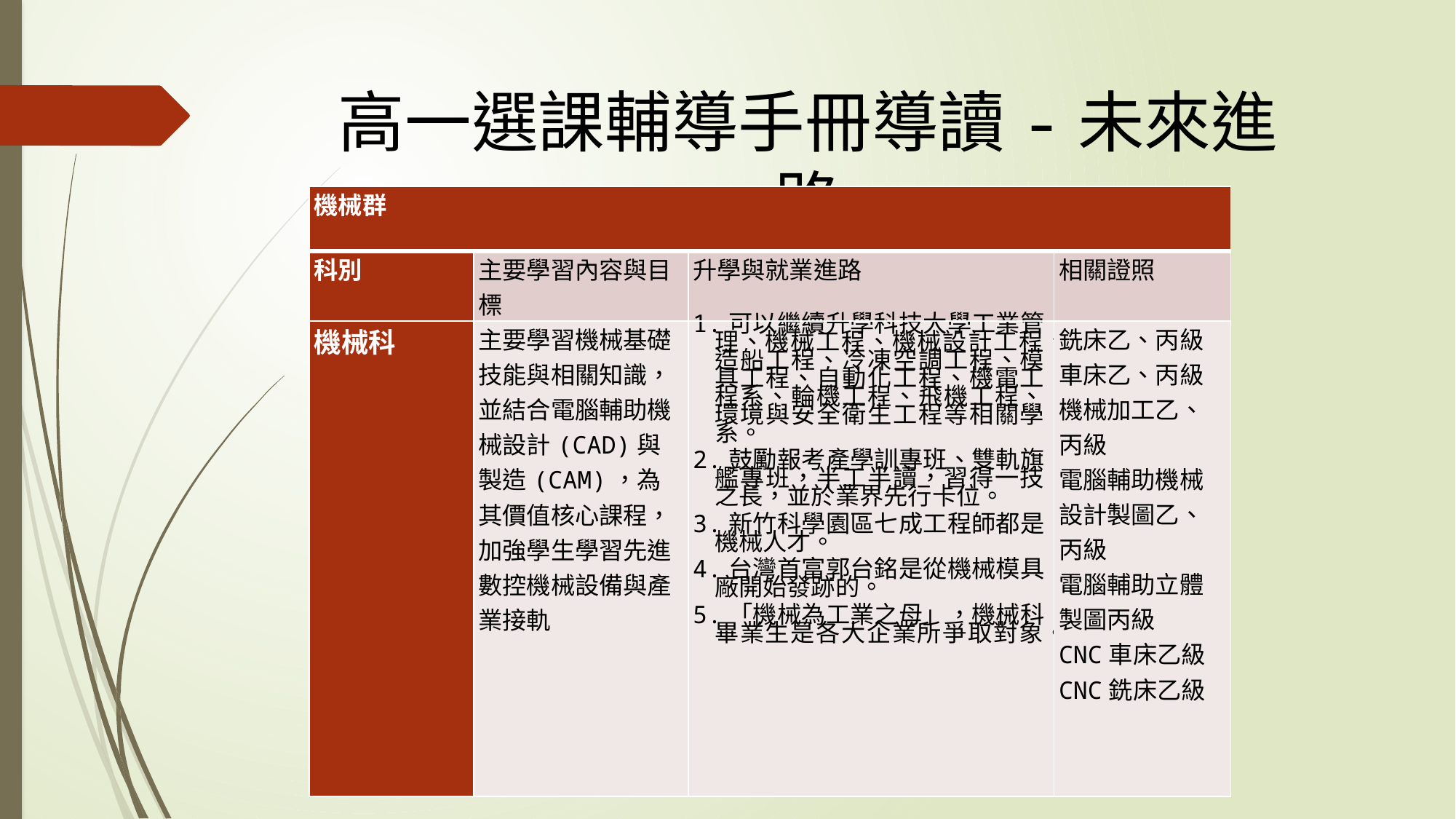

# 高一選課輔導手冊導讀-未來進路
| 機械群 |  |  |  |
| --- | --- | --- | --- |
| 科別 | 主要學習內容與目標 | 升學與就業進路 | 相關證照 |
| 機械科 | 主要學習機械基礎技能與相關知識，並結合電腦輔助機械設計(CAD)與製造(CAM)，為其價值核心課程，加強學生學習先進數控機械設備與產業接軌 | 1.可以繼續升學科技大學工業管理、機械工程、機械設計工程、造船工程、冷凍空調工程、模具工程、自動化工程、機電工程系、輪機工程、飛機工程、環境與安全衛生工程等相關學系。 2.鼓勵報考產學訓專班、雙軌旗艦專班，半工半讀，習得一技之長，並於業界先行卡位。 3.新竹科學園區七成工程師都是機械人才。 4.台灣首富郭台銘是從機械模具廠開始發跡的。 5.「機械為工業之母」，機械科畢業生是各大企業所爭取對象。 | 銑床乙、丙級 車床乙、丙級 機械加工乙、丙級 電腦輔助機械設計製圖乙、丙級 電腦輔助立體製圖丙級 CNC車床乙級 CNC銑床乙級 |